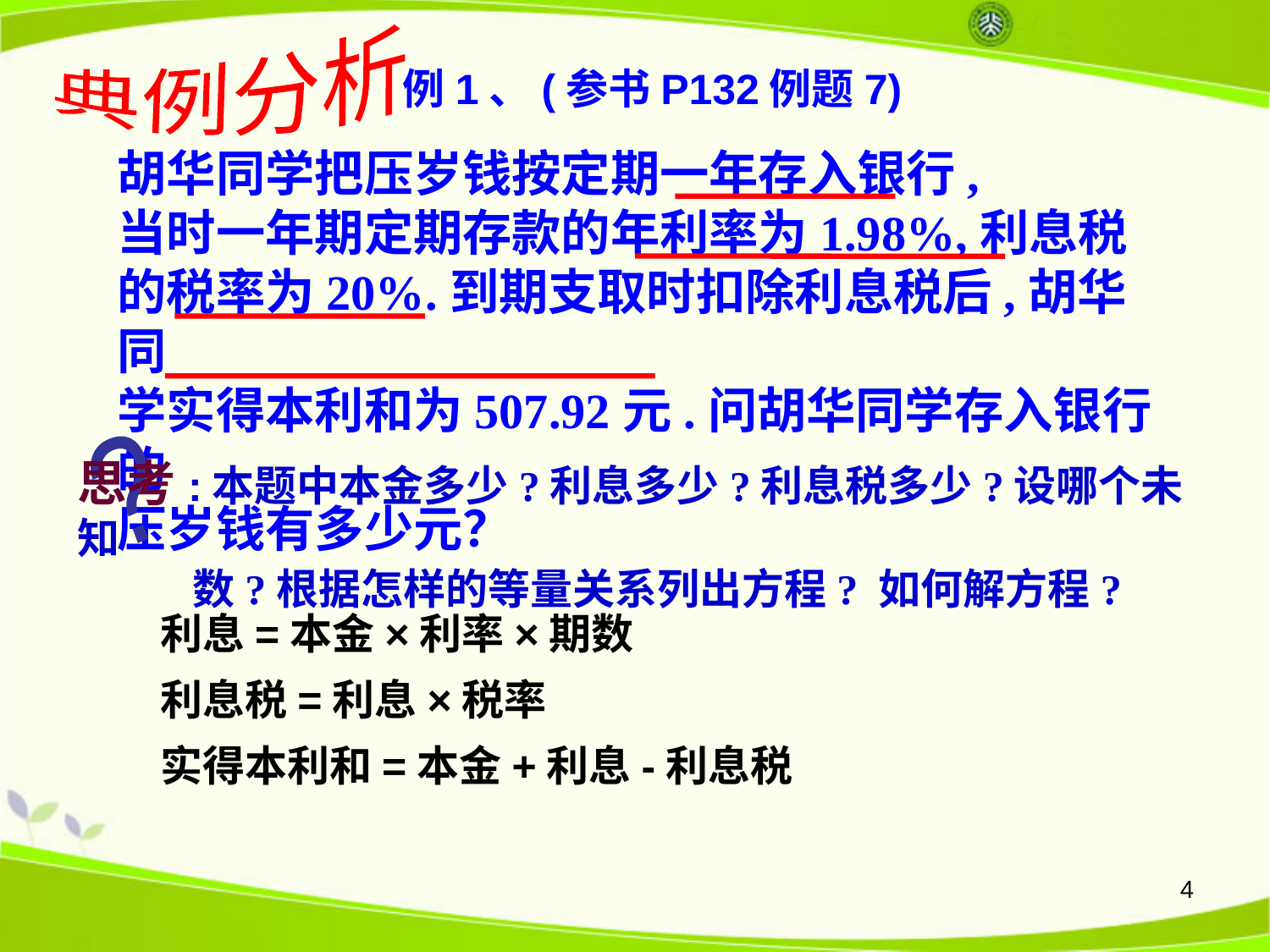

典例分析
例1、(参书P132例题7)
胡华同学把压岁钱按定期一年存入银行,
当时一年期定期存款的年利率为1.98%,利息税
的税率为20%.到期支取时扣除利息税后,胡华同
学实得本利和为507.92元.问胡华同学存入银行的
压岁钱有多少元？

?
思考:本题中本金多少?利息多少?利息税多少?设哪个未知
           数?根据怎样的等量关系列出方程? 如何解方程?
利息=本金×利率×期数
利息税=利息×税率
实得本利和=本金+利息-利息税
4